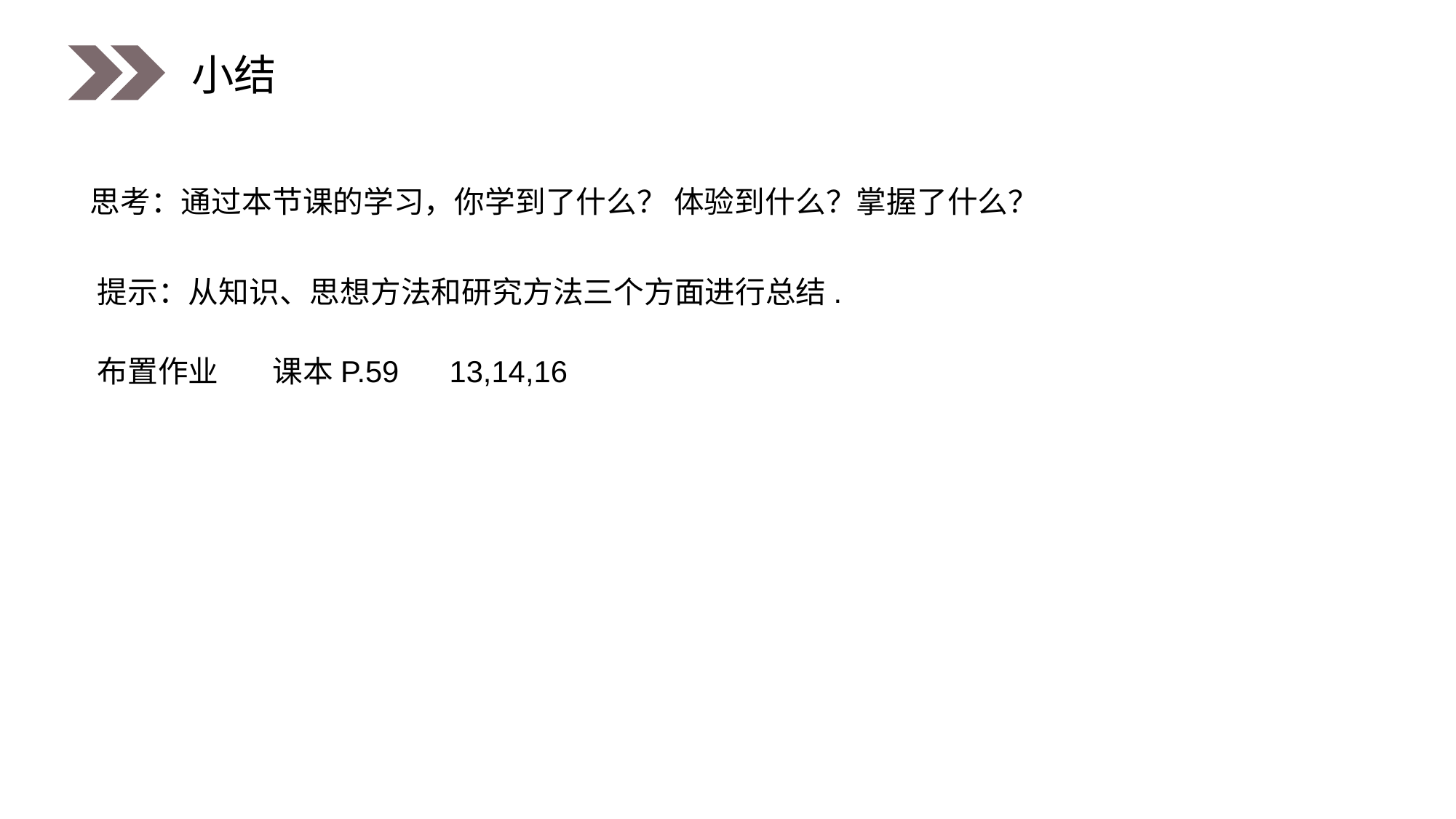

小结
思考：通过本节课的学习，你学到了什么？ 体验到什么？掌握了什么？
提示：从知识、思想方法和研究方法三个方面进行总结.

布置作业        课本P.59      13,14,16